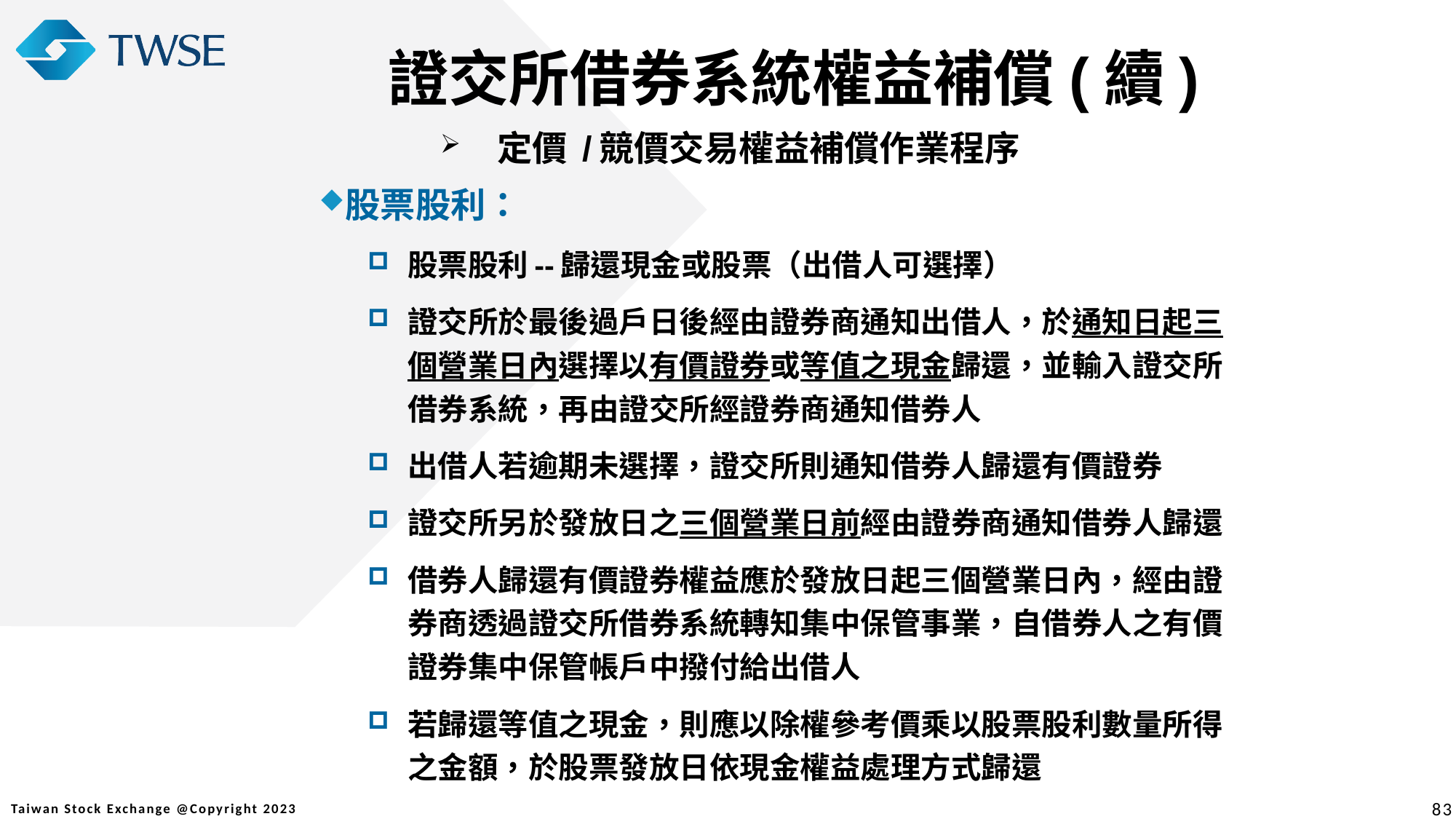

證交所借券系統權益補償(續)
定價 /競價交易權益補償作業程序
股票股利：
股票股利--歸還現金或股票（出借人可選擇）
證交所於最後過戶日後經由證券商通知出借人，於通知日起三個營業日內選擇以有價證券或等值之現金歸還，並輸入證交所借券系統，再由證交所經證券商通知借券人
出借人若逾期未選擇，證交所則通知借券人歸還有價證券
證交所另於發放日之三個營業日前經由證券商通知借券人歸還
借券人歸還有價證券權益應於發放日起三個營業日內，經由證券商透過證交所借券系統轉知集中保管事業，自借券人之有價證券集中保管帳戶中撥付給出借人
若歸還等值之現金，則應以除權參考價乘以股票股利數量所得之金額，於股票發放日依現金權益處理方式歸還

83